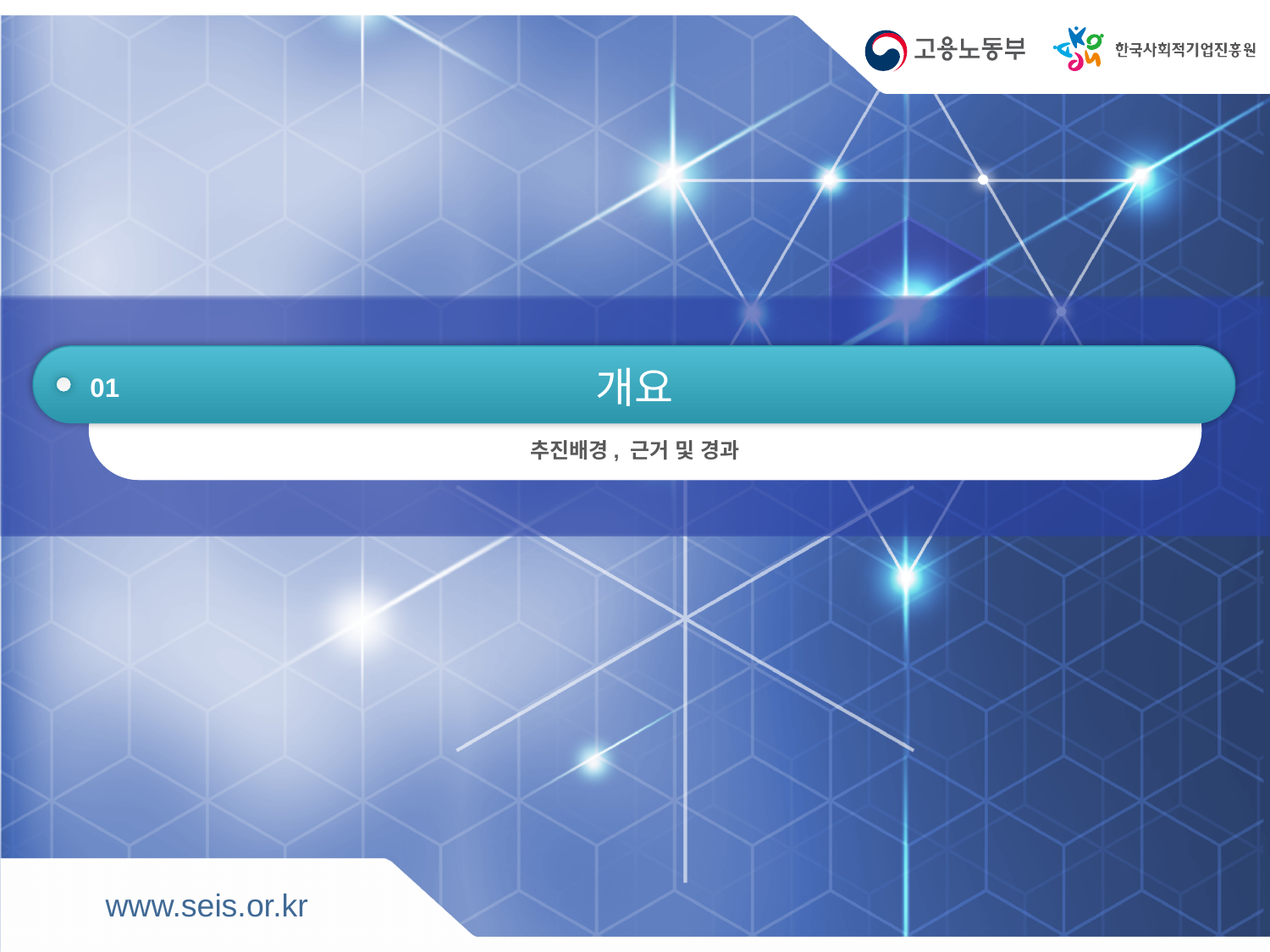

개요
01

추진배경, 근거 및 경과
www.seis.or.kr